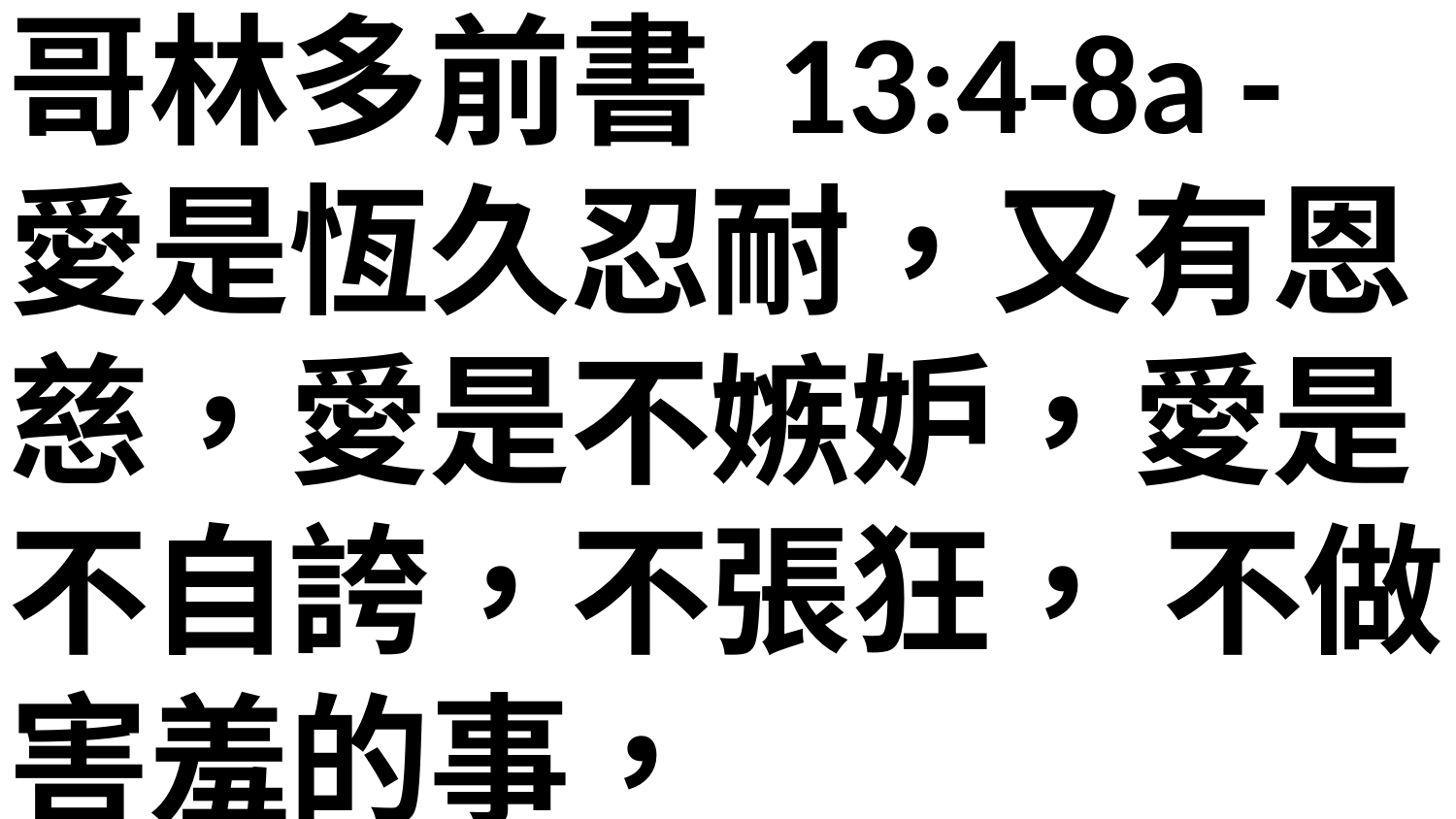

哥林多前書 13:4-8a -
愛是恆久忍耐，又有恩慈，愛是不嫉妒，愛是不自誇，不張狂， 不做害羞的事，
不求自己的益處，不輕易發怒，不計算人的惡， 6 不喜歡不義，只喜歡真理； 7 凡事包容，凡事相信，凡事盼望，凡事忍耐。 8 愛是永不止息。